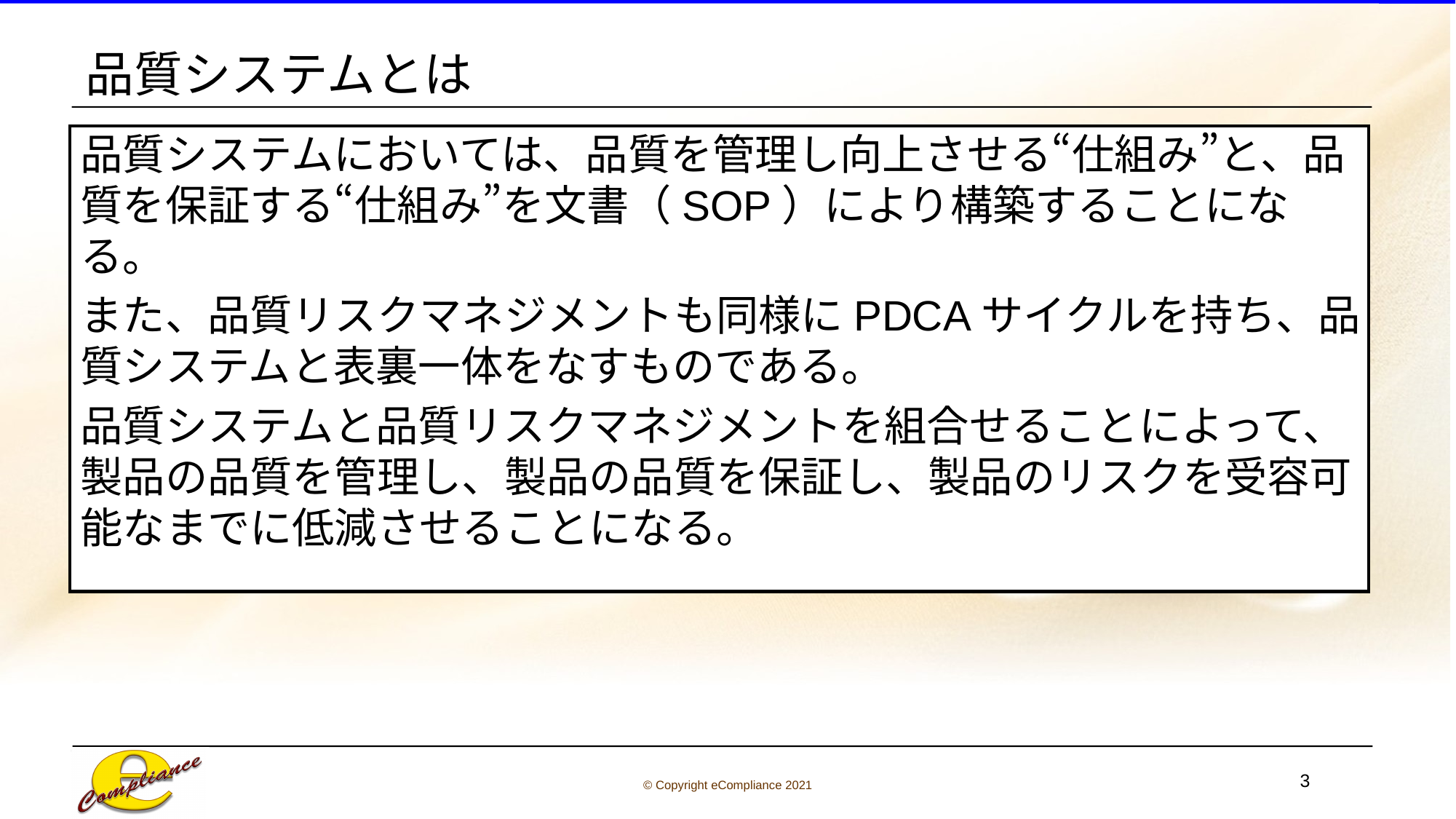

# 品質システムとは
品質システムにおいては、品質を管理し向上させる“仕組み”と、品質を保証する“仕組み”を文書（SOP）により構築することになる。
また、品質リスクマネジメントも同様にPDCAサイクルを持ち、品質システムと表裏一体をなすものである。
品質システムと品質リスクマネジメントを組合せることによって、製品の品質を管理し、製品の品質を保証し、製品のリスクを受容可能なまでに低減させることになる。